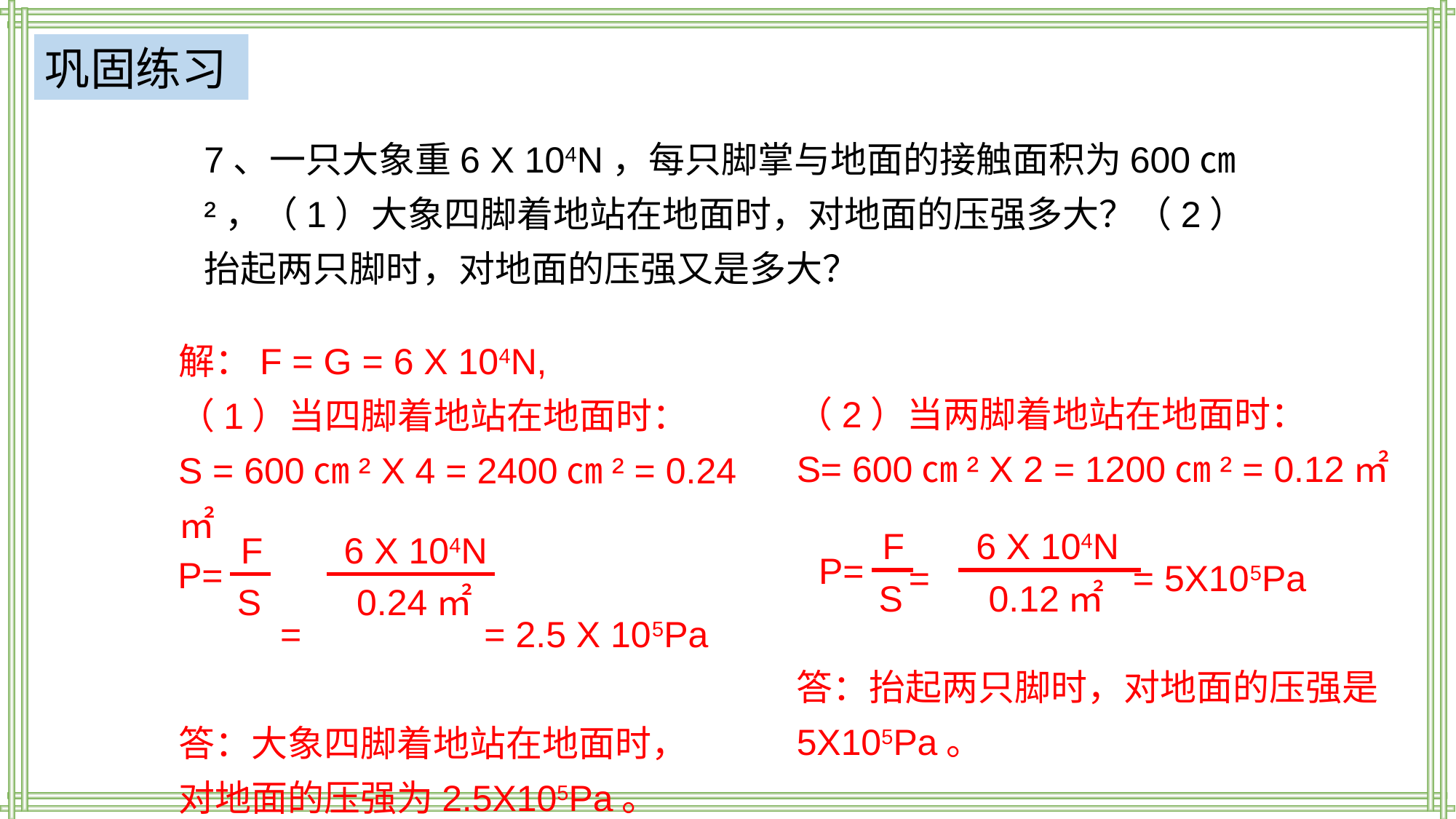

巩固练习
7、一只大象重6 X 104N，每只脚掌与地面的接触面积为600㎝²，（1）大象四脚着地站在地面时，对地面的压强多大？（2）抬起两只脚时，对地面的压强又是多大？
解：F = G = 6 X 104N,
（1）当四脚着地站在地面时：
S = 600㎝² X 4 = 2400㎝² = 0.24㎡

          =                  = 2.5 X 105Pa

答：大象四脚着地站在地面时，
对地面的压强为2.5X105Pa。
6 X 104N

0.24㎡
F
P=
S
（2）当两脚着地站在地面时：
S= 600㎝² X 2 = 1200㎝² = 0.12㎡

           =                    = 5X105Pa

答：抬起两只脚时，对地面的压强是5X105Pa。
F
P=
S
6 X 104N

0.12㎡